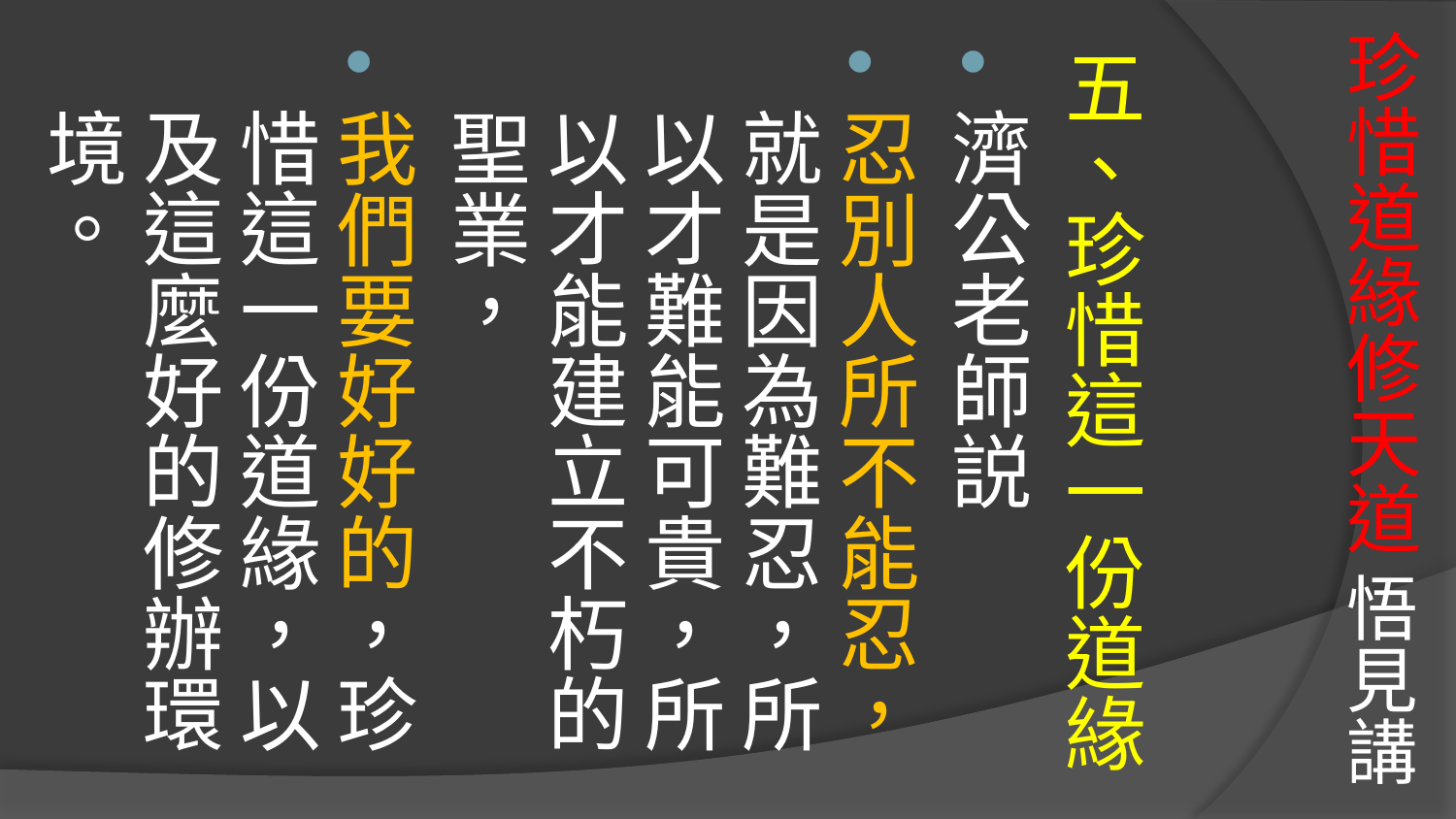

# 珍惜道緣修天道 悟見講
五、珍惜這一份道緣
濟公老師説
忍別人所不能忍，就是因為難忍，所以才難能可貴，所以才能建立不朽的聖業，
我們要好好的，珍惜這一份道緣，以及這麼好的修辦環境。